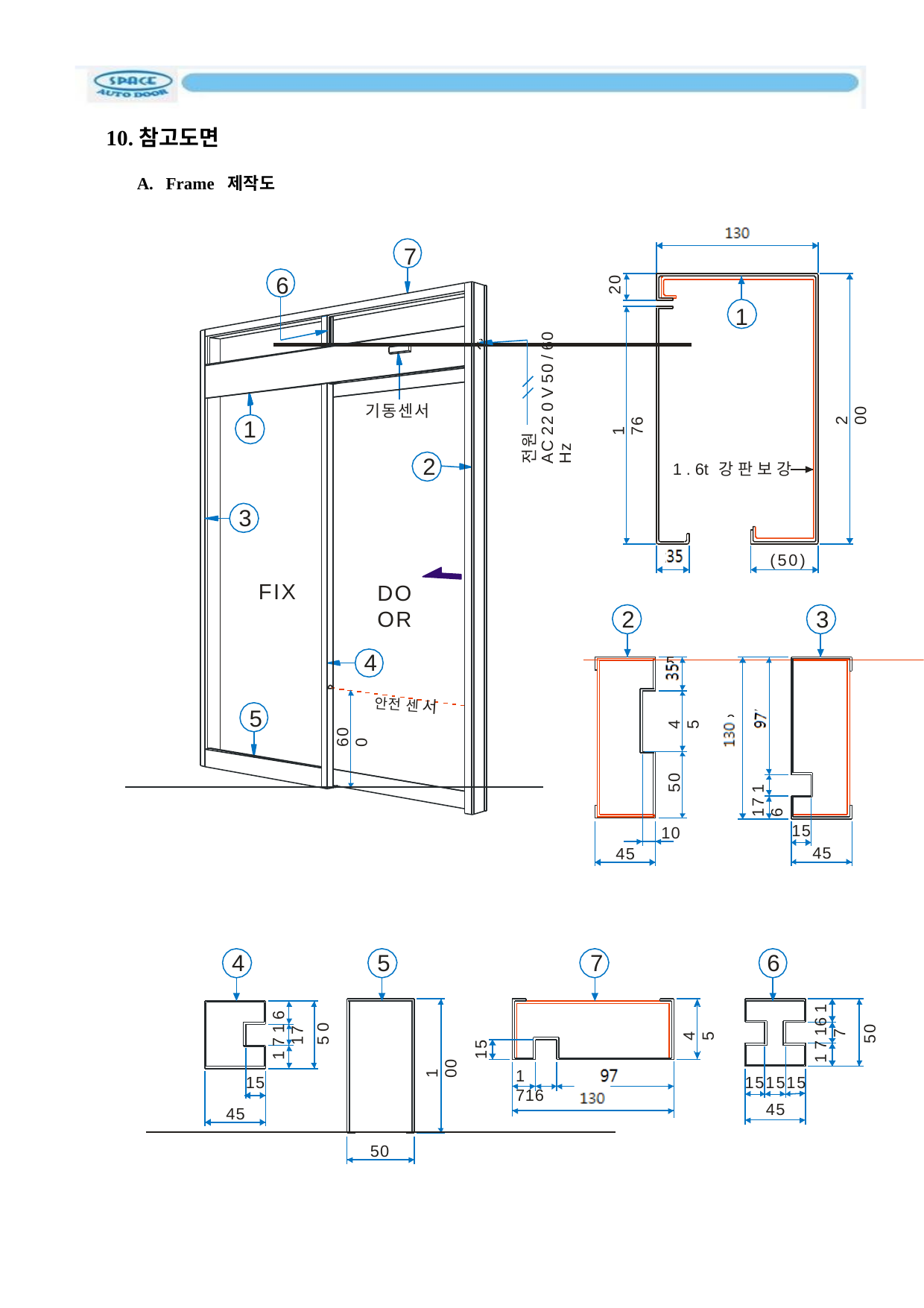

10.참고도면

A.   Frame  제작도

7
6
1
120

20

전원
AC 22 0 V 50 / 60 Hz

2 00

기동센서

1 76

1

2
1 . 6t 강 판 보 강

3
(50)

24

FIX
DOOR

2
3

4

5

5
2

안전 센 서

4 5
87

0
2
1

60 0

50
17 1 6

15

10

45
45

4
5
7
6

1 7 1 6 17
5 0
1 7 16 1 7
50

4 5

15

1 00

1 716

87

15
151515

120

45
45

50